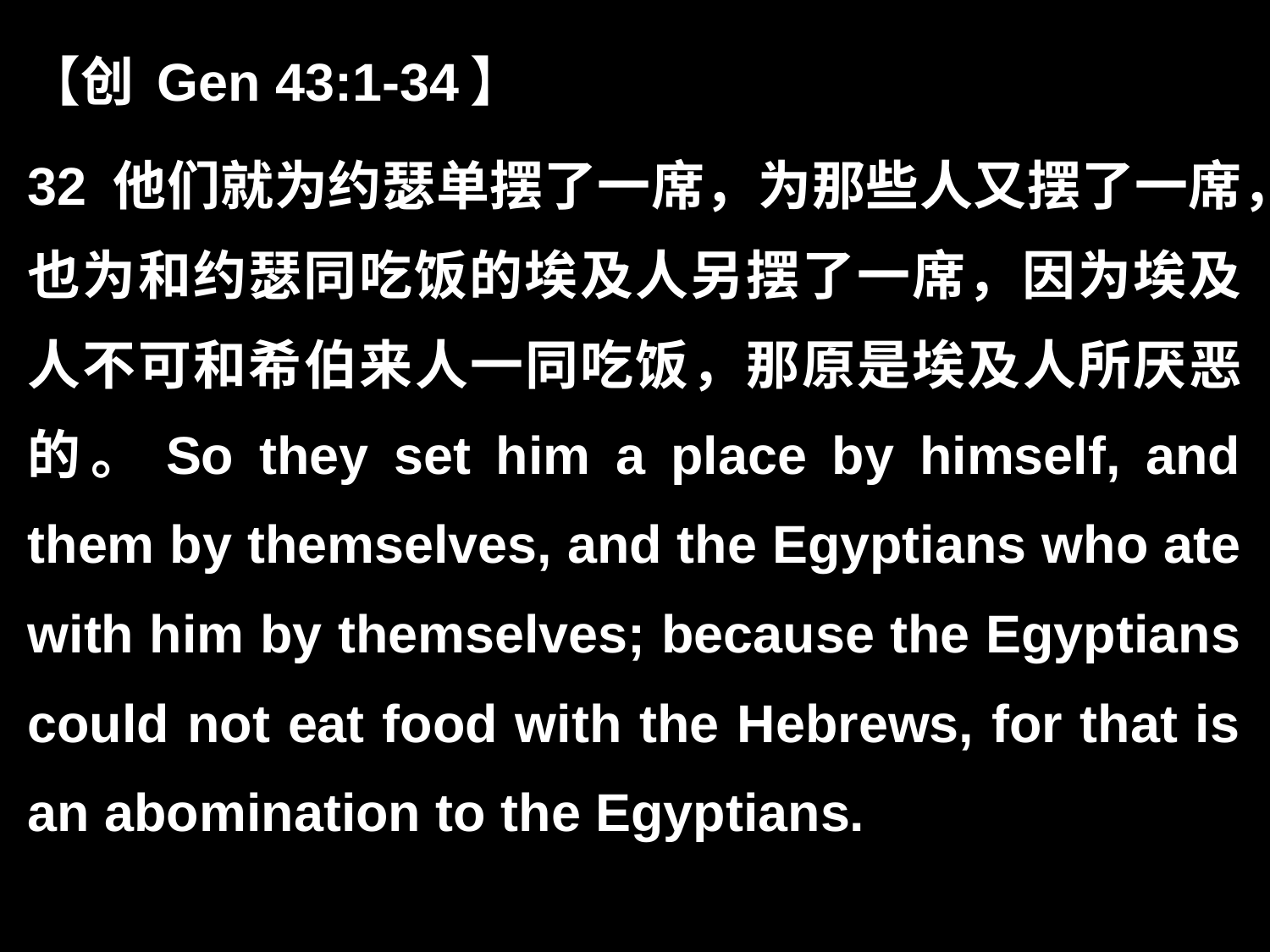

【创 Gen 43:1-34】
32 他们就为约瑟单摆了一席，为那些人又摆了一席，也为和约瑟同吃饭的埃及人另摆了一席，因为埃及人不可和希伯来人一同吃饭，那原是埃及人所厌恶的。So they set him a place by himself, and them by themselves, and the Egyptians who ate with him by themselves; because the Egyptians could not eat food with the Hebrews, for that is an abomination to the Egyptians.